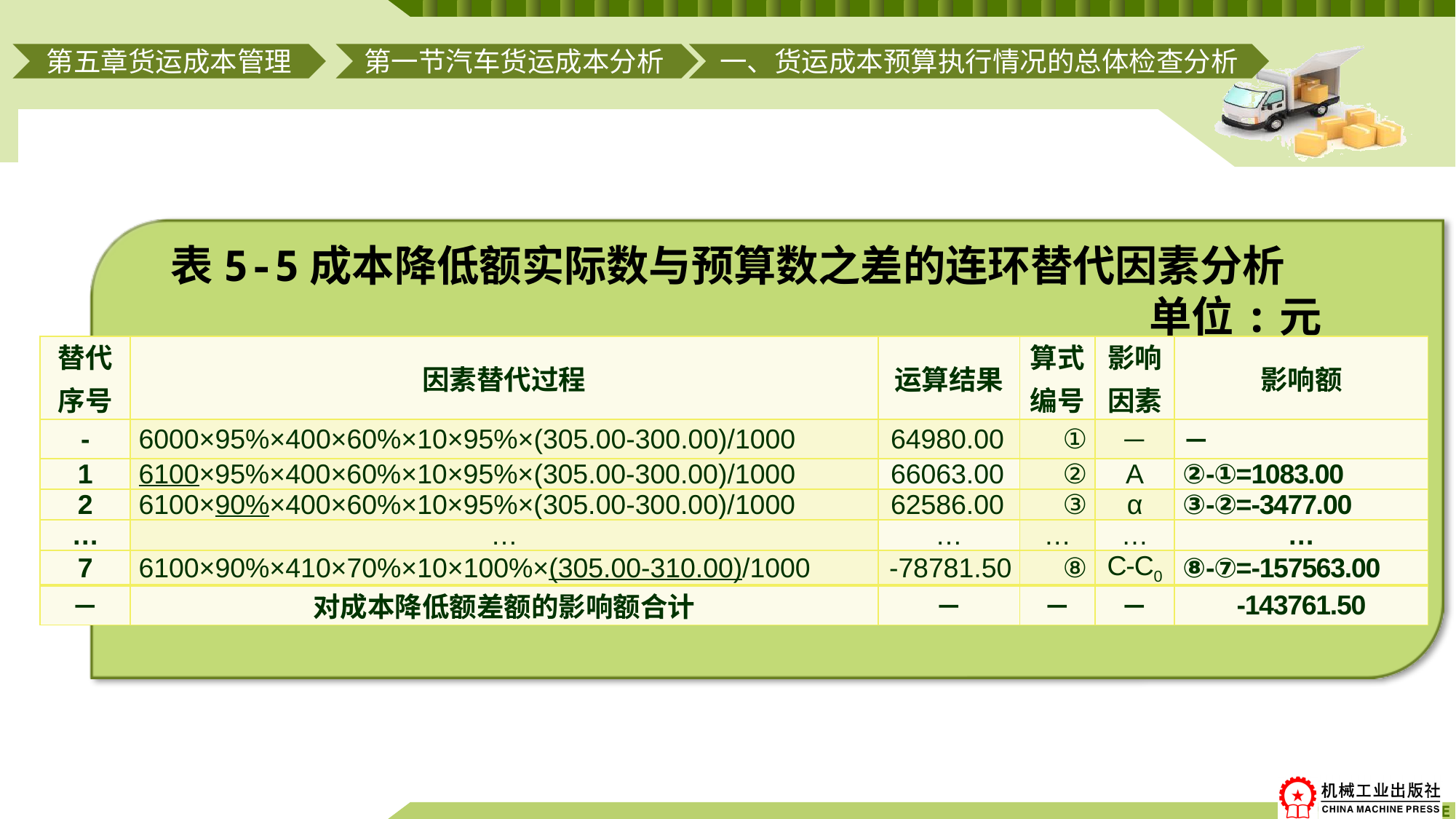

第一节汽车货运成本分析
一、货运成本预算执行情况的总体检查分析
第五章货运成本管理

表5-5成本降低额实际数与预算数之差的连环替代因素分析
单位:元
| 替代 序号 | 因素替代过程 | 运算结果 | 算式 编号 | 影响 因素 | 影响额 |
| --- | --- | --- | --- | --- | --- |
| - | 6000×95%×400×60%×10×95%×(305.00-300.00)/1000 | 64980.00 | ① | － | － |
| 1 | 6100×95%×400×60%×10×95%×(305.00-300.00)/1000 | 66063.00 | ② | Α | ②-①=1083.00 |
| 2 | 6100×90%×400×60%×10×95%×(305.00-300.00)/1000 | 62586.00 | ③ | α | ③-②=-3477.00 |
| … | … | … | … | … | … |
| 7 | 6100×90%×410×70%×10×100%×(305.00-310.00)/1000 | -78781.50 | ⑧ | C-C0 | ⑧-⑦=-157563.00 |
| － | 对成本降低额差额的影响额合计 | － | － | － | -143761.50 |